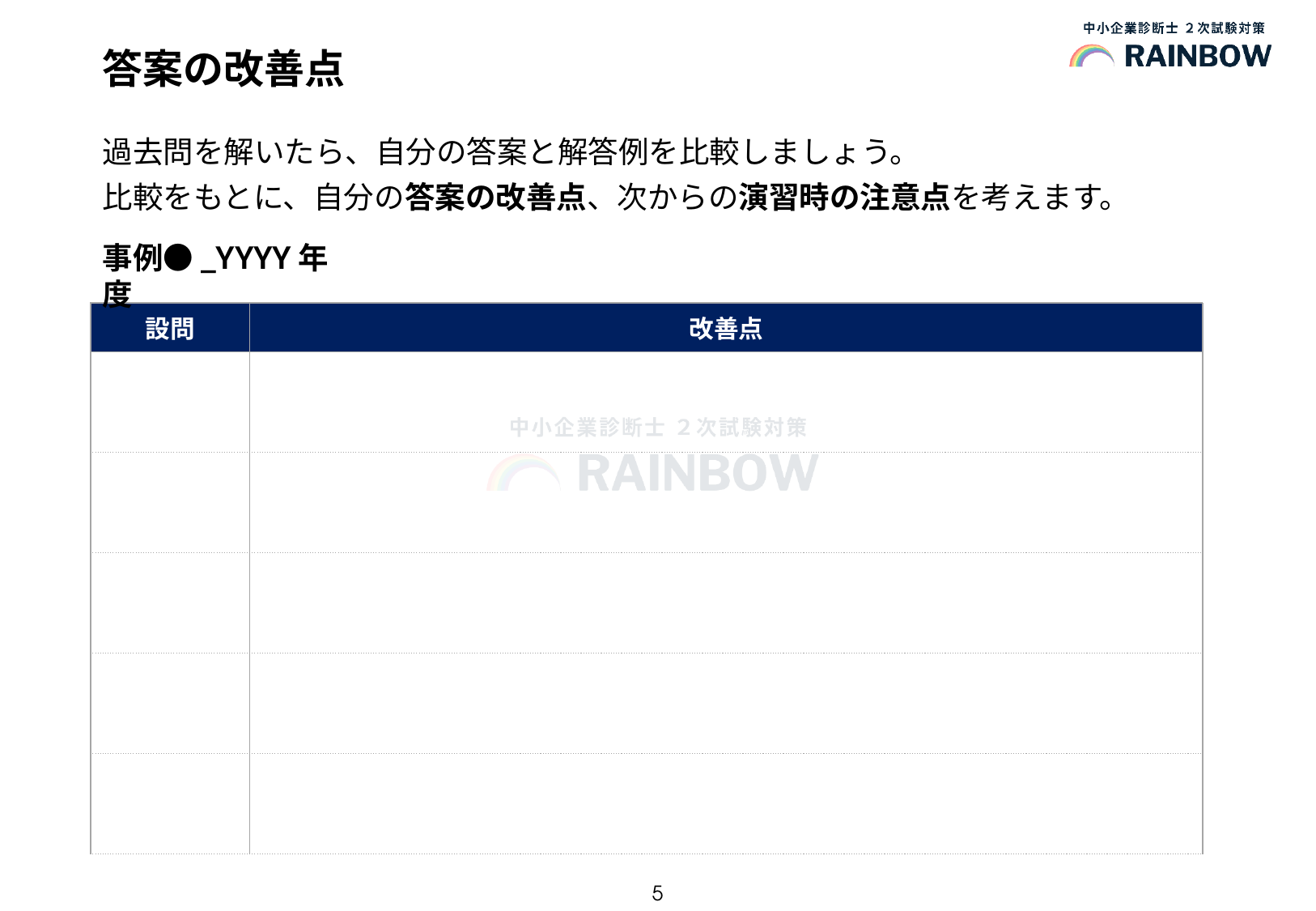

# 答案の改善点
過去問を解いたら、自分の答案と解答例を比較しましょう。
比較をもとに、自分の答案の改善点、次からの演習時の注意点を考えます。
事例●_YYYY年度
| 設問 | 改善点 |
| --- | --- |
|  |  |
|  |  |
|  |  |
|  |  |
|  |  |
5